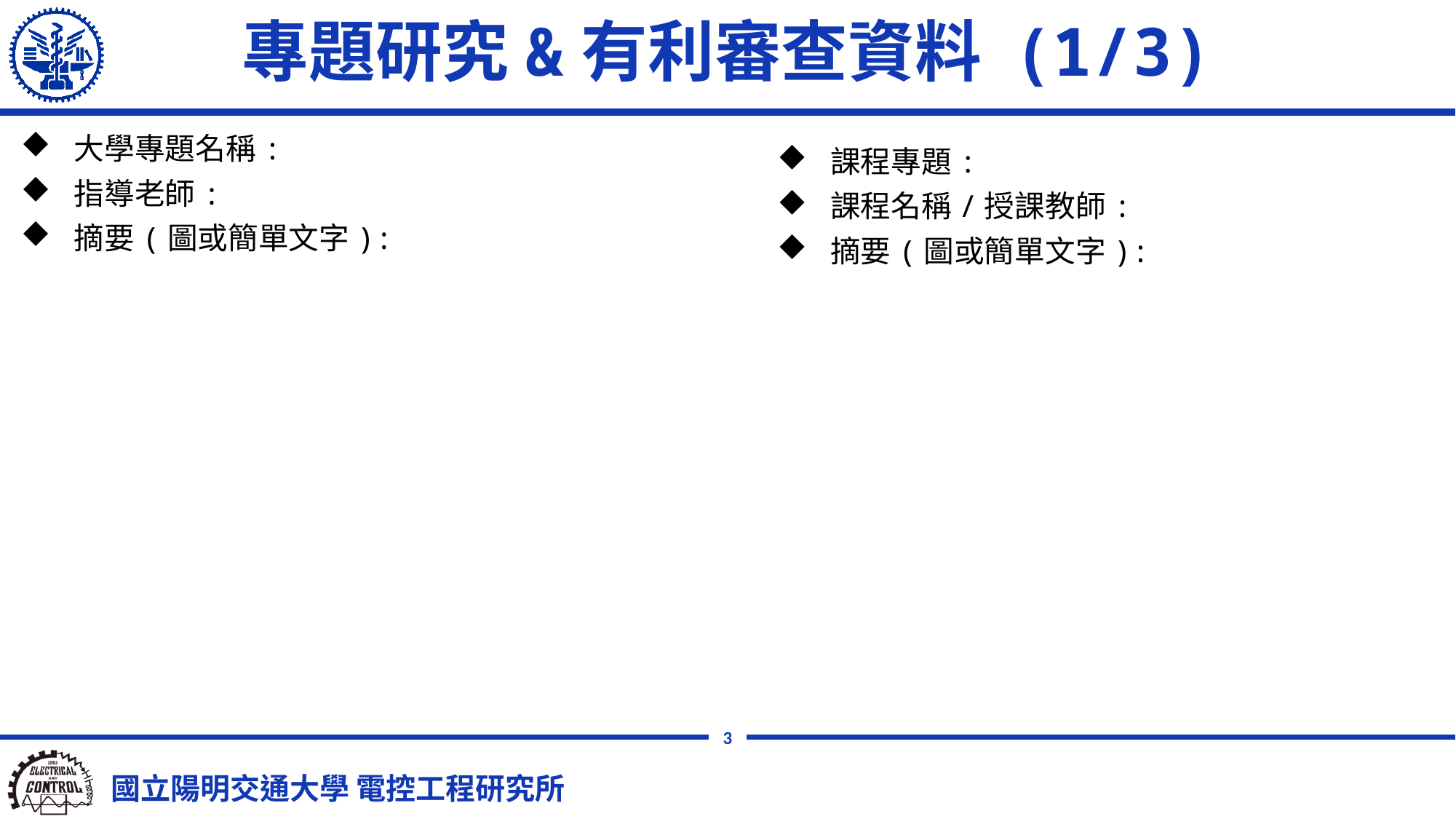

# 專題研究&有利審查資料 (1/3)
大學專題名稱:
指導老師:
摘要(圖或簡單文字):
課程專題:
課程名稱/授課教師:
摘要(圖或簡單文字):